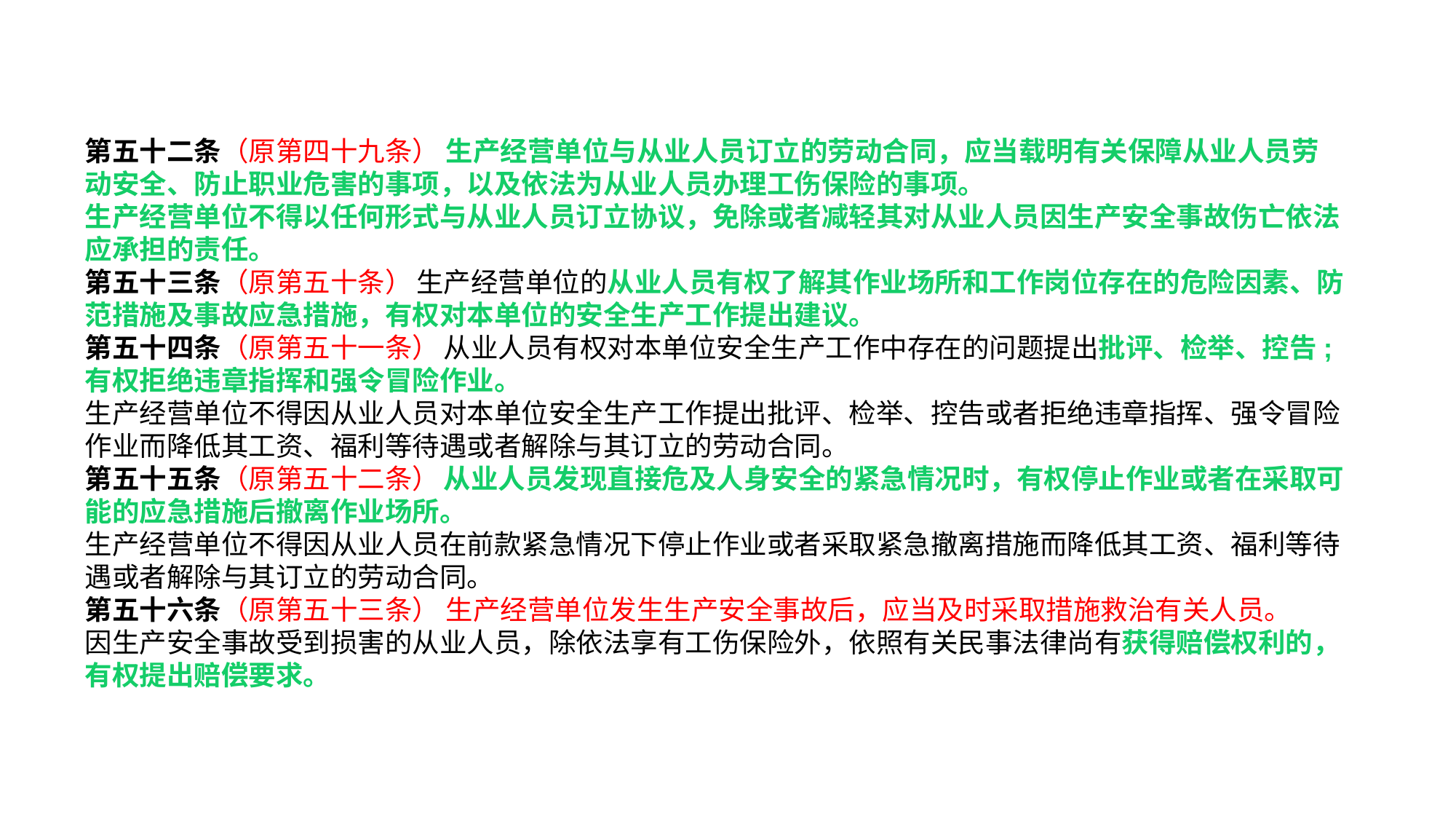

#
第五十二条（原第四十九条） 生产经营单位与从业人员订立的劳动合同，应当载明有关保障从业人员劳动安全、防止职业危害的事项，以及依法为从业人员办理工伤保险的事项。
生产经营单位不得以任何形式与从业人员订立协议，免除或者减轻其对从业人员因生产安全事故伤亡依法应承担的责任。
第五十三条（原第五十条） 生产经营单位的从业人员有权了解其作业场所和工作岗位存在的危险因素、防范措施及事故应急措施，有权对本单位的安全生产工作提出建议。
第五十四条（原第五十一条） 从业人员有权对本单位安全生产工作中存在的问题提出批评、检举、控告;有权拒绝违章指挥和强令冒险作业。
生产经营单位不得因从业人员对本单位安全生产工作提出批评、检举、控告或者拒绝违章指挥、强令冒险作业而降低其工资、福利等待遇或者解除与其订立的劳动合同。
第五十五条（原第五十二条） 从业人员发现直接危及人身安全的紧急情况时，有权停止作业或者在采取可能的应急措施后撤离作业场所。
生产经营单位不得因从业人员在前款紧急情况下停止作业或者采取紧急撤离措施而降低其工资、福利等待遇或者解除与其订立的劳动合同。
第五十六条（原第五十三条） 生产经营单位发生生产安全事故后，应当及时采取措施救治有关人员。
因生产安全事故受到损害的从业人员，除依法享有工伤保险外，依照有关民事法律尚有获得赔偿权利的，有权提出赔偿要求。